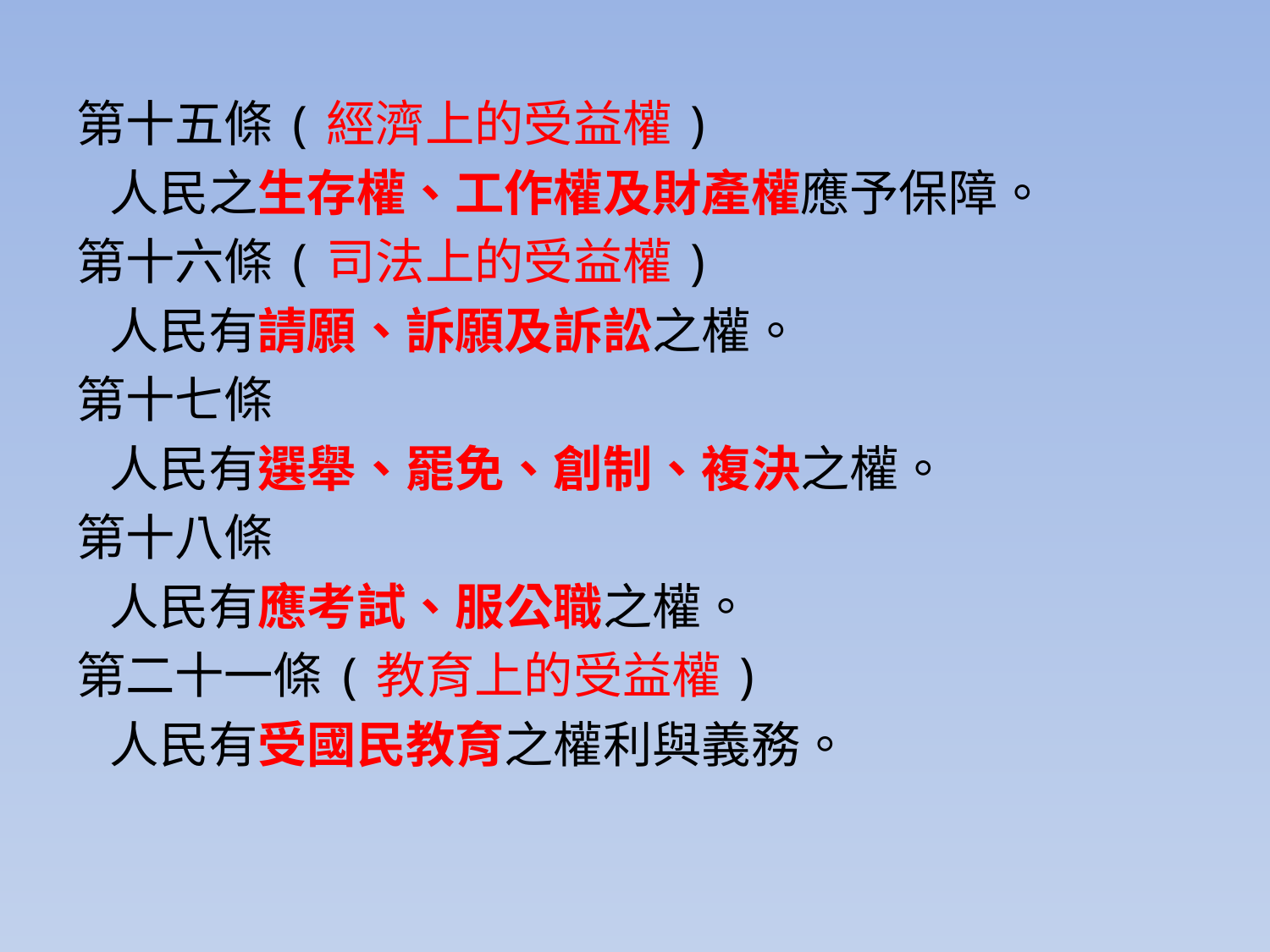

第十五條(經濟上的受益權)
  人民之生存權、工作權及財產權應予保障。
第十六條(司法上的受益權)
  人民有請願、訴願及訴訟之權。
第十七條
  人民有選舉、罷免、創制、複決之權。
第十八條
  人民有應考試、服公職之權。
第二十一條(教育上的受益權)
  人民有受國民教育之權利與義務。